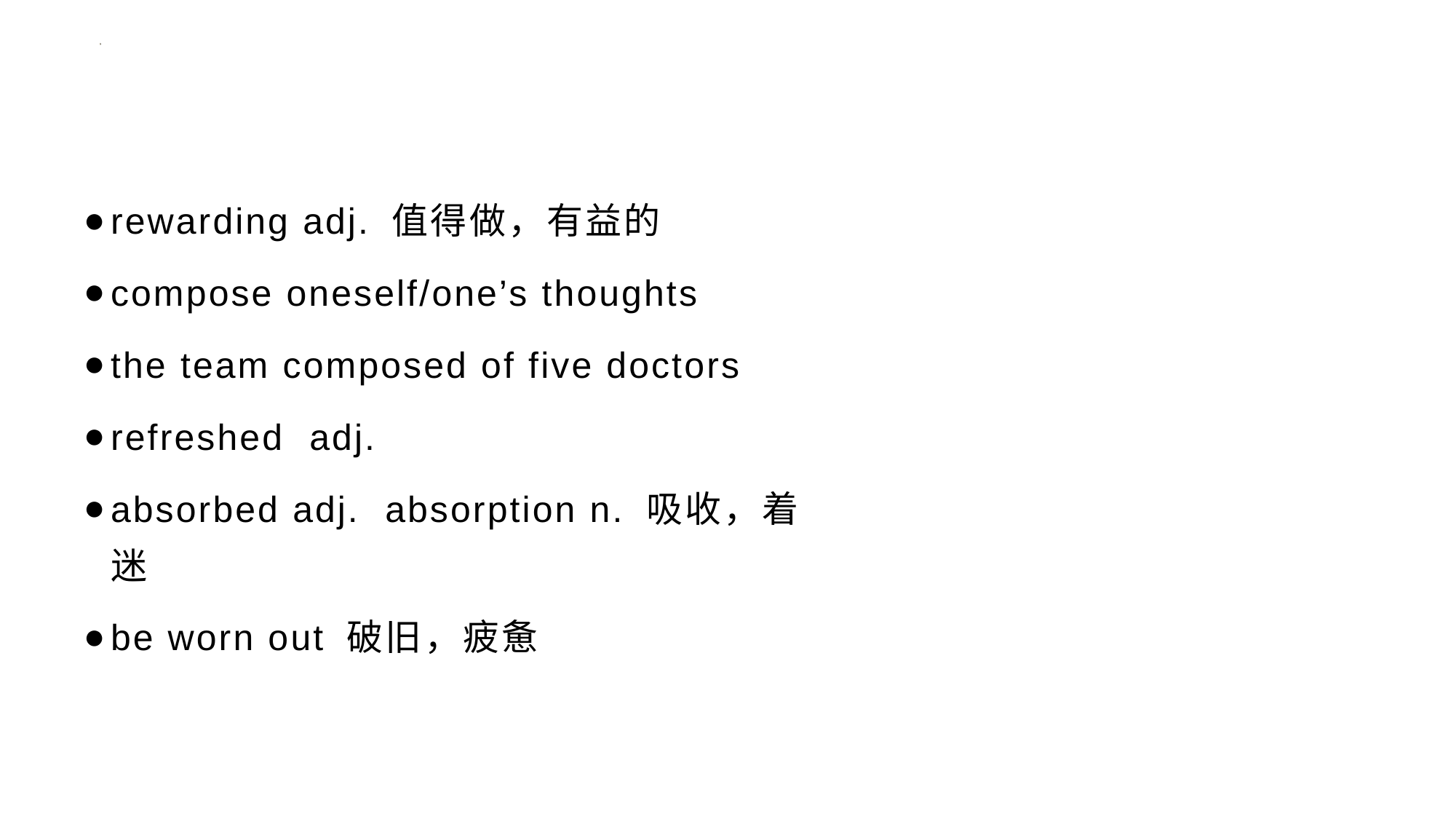

#
rewarding adj. 值得做，有益的
compose oneself/one’s thoughts
the team composed of five doctors
refreshed  adj.
absorbed adj.  absorption n. 吸收，着迷
be worn out 破旧，疲惫